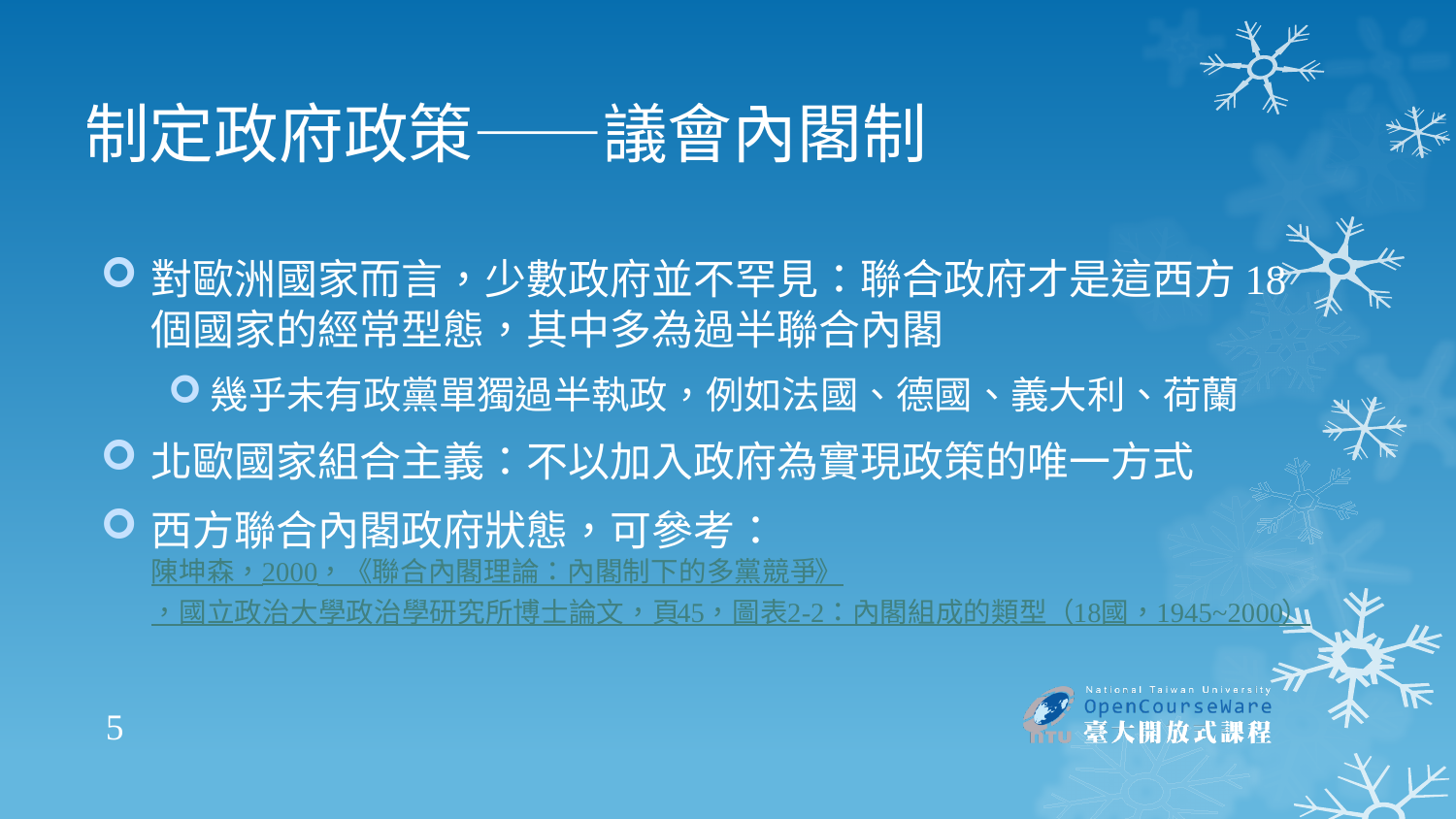

# 制定政府政策——議會內閣制
對歐洲國家而言，少數政府並不罕見：聯合政府才是這西方18個國家的經常型態，其中多為過半聯合內閣
幾乎未有政黨單獨過半執政，例如法國、德國、義大利、荷蘭
北歐國家組合主義：不以加入政府為實現政策的唯一方式
西方聯合內閣政府狀態，可參考：
陳坤森，2000，《聯合內閣理論：內閣制下的多黨競爭》，國立政治大學政治學研究所博士論文，頁45，圖表2-2：內閣組成的類型（18國，1945~2000）
5